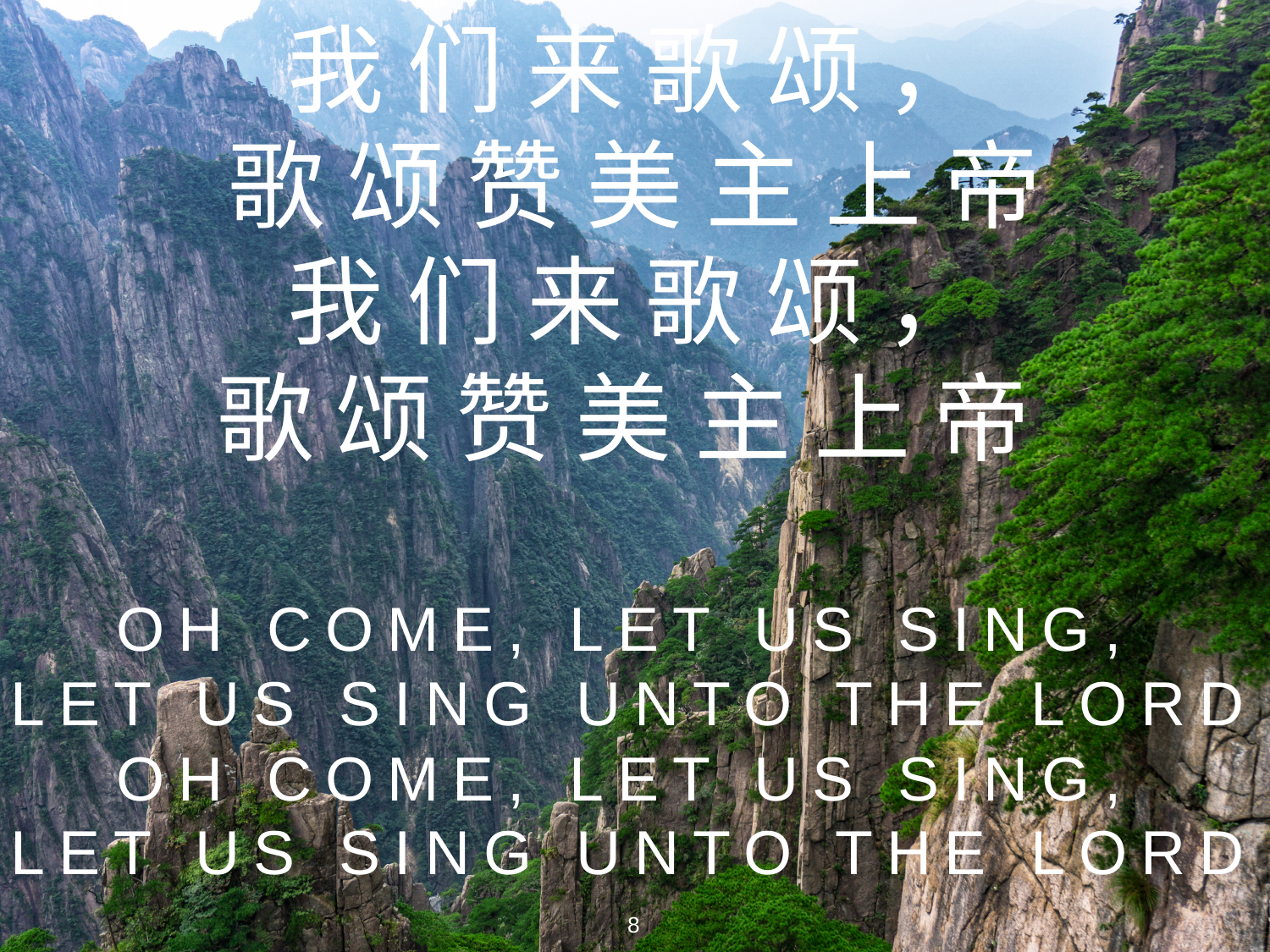

# 我们来歌颂，
歌颂赞美主上帝
我们来歌颂，
歌颂赞美主上帝
Oh come, let us sing,
let us sing unto the Lord
Oh come, let us sing,
let us sing unto the Lord
8